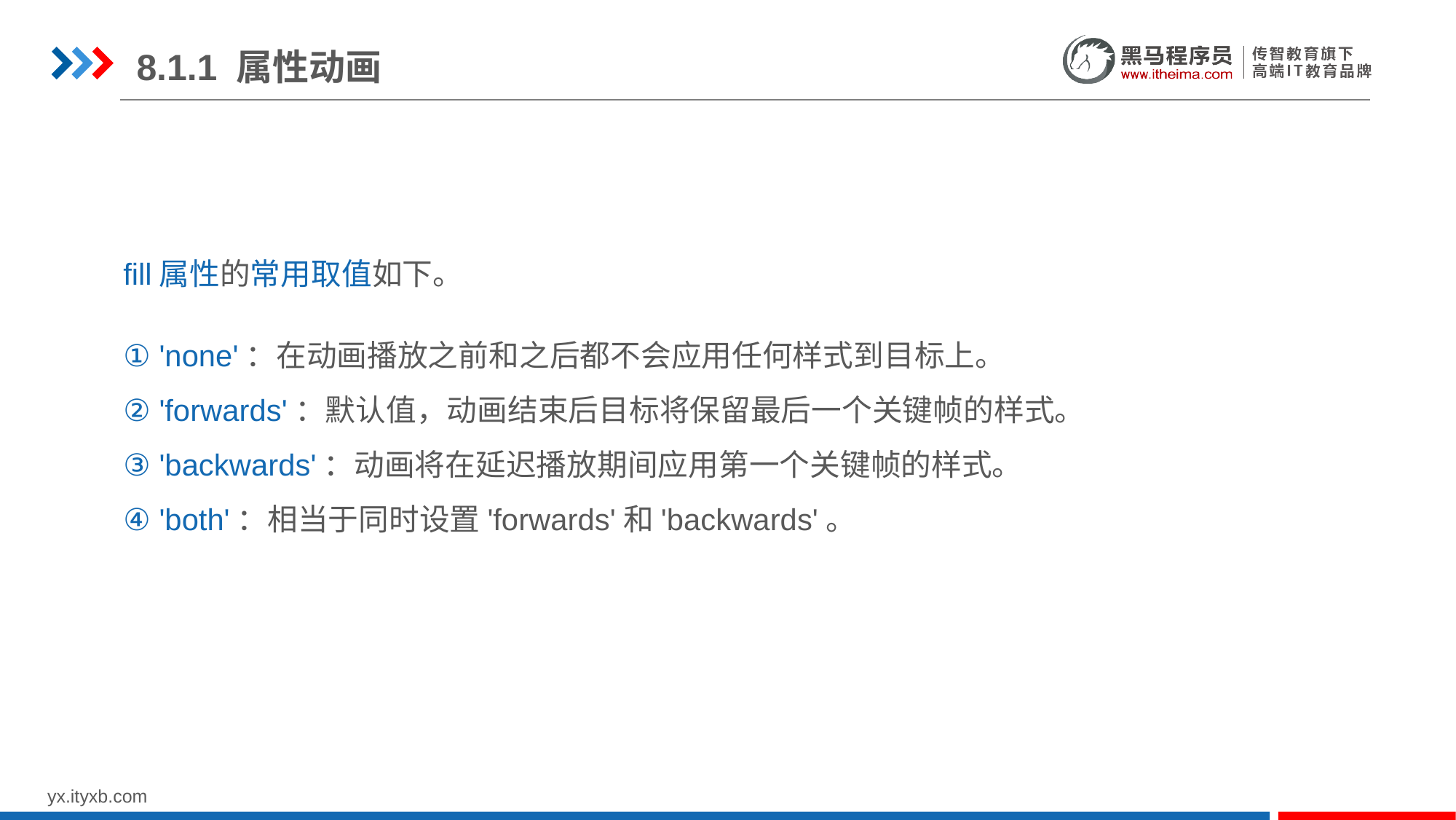

8.1.1 属性动画
fill属性的常用取值如下。

① 'none'：在动画播放之前和之后都不会应用任何样式到目标上。
② 'forwards'：默认值，动画结束后目标将保留最后一个关键帧的样式。
③ 'backwards'：动画将在延迟播放期间应用第一个关键帧的样式。
④ 'both'：相当于同时设置'forwards'和'backwards'。